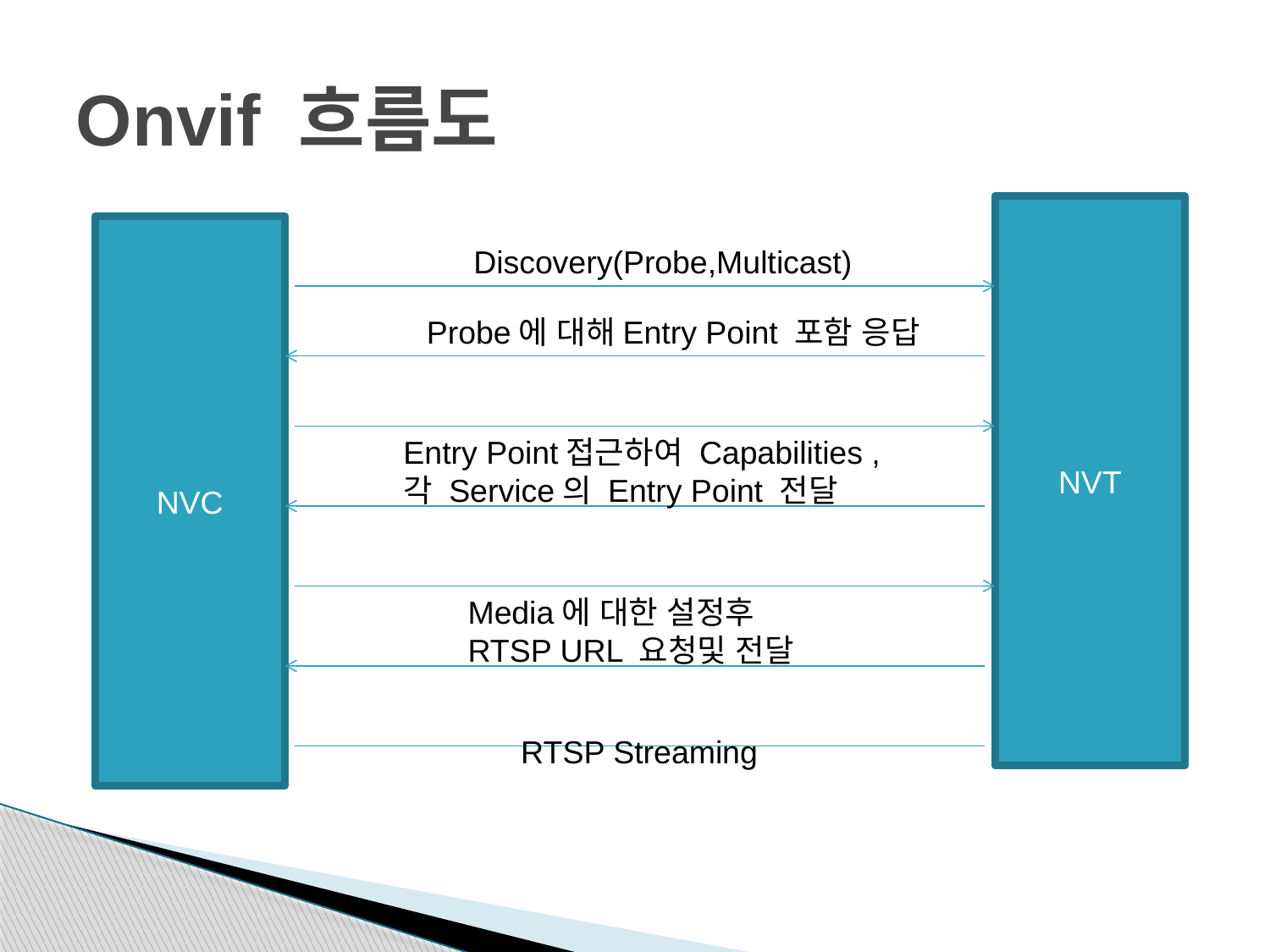

# Onvif 흐름도
NVT
NVC
Discovery(Probe,Multicast)
Probe에 대해Entry Point 포함 응답
Entry Point접근하여 Capabilities ,
각 Service의 Entry Point 전달
Media에 대한 설정후
RTSP URL 요청및 전달
RTSP Streaming